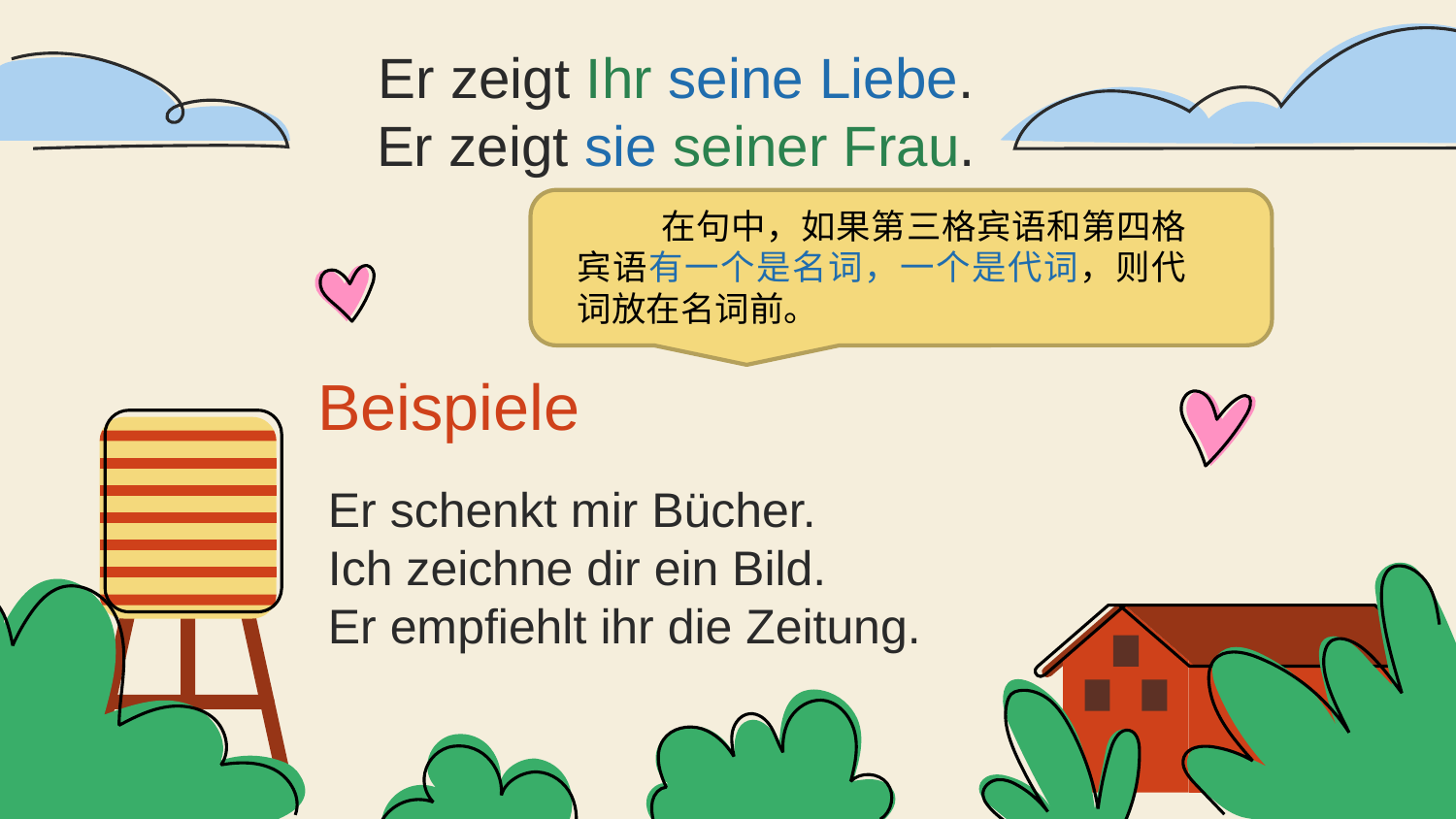

# Er zeigt Ihr seine Liebe. Er zeigt sie seiner Frau.

         在句中，如果第三格宾语和第四格宾语有一个是名词，一个是代词，则代词放在名词前。
Beispiele
Er schenkt mir Bücher.
Ich zeichne dir ein Bild.
Er empfiehlt ihr die Zeitung.